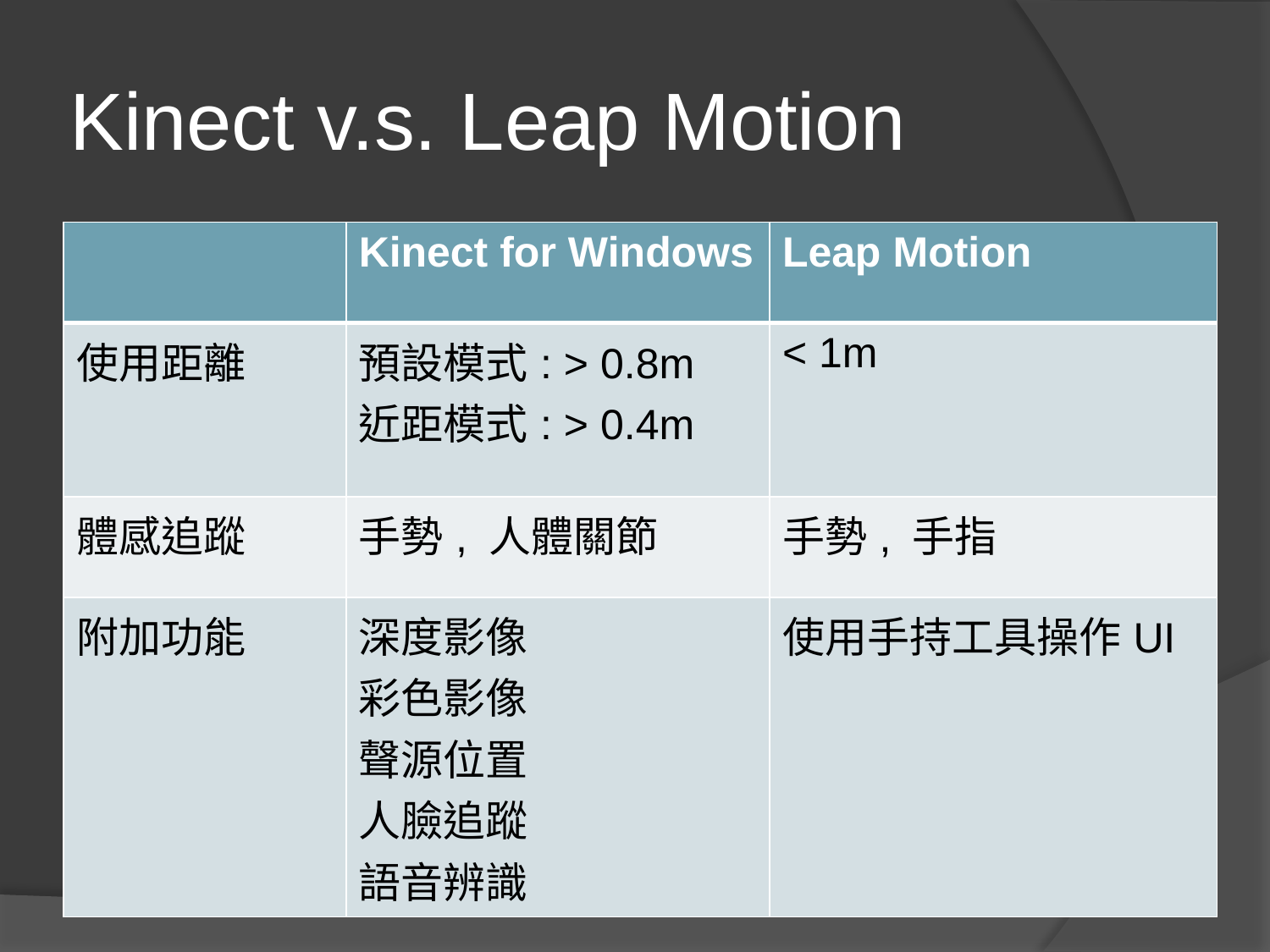

# Kinect v.s. Leap Motion
|  | Kinect for Windows | Leap Motion |
| --- | --- | --- |
| 使用距離 | 預設模式: > 0.8m 近距模式: > 0.4m | < 1m |
| 體感追蹤 | 手勢, 人體關節 | 手勢, 手指 |
| 附加功能 | 深度影像 彩色影像 聲源位置 人臉追蹤 語音辨識 | 使用手持工具操作UI |